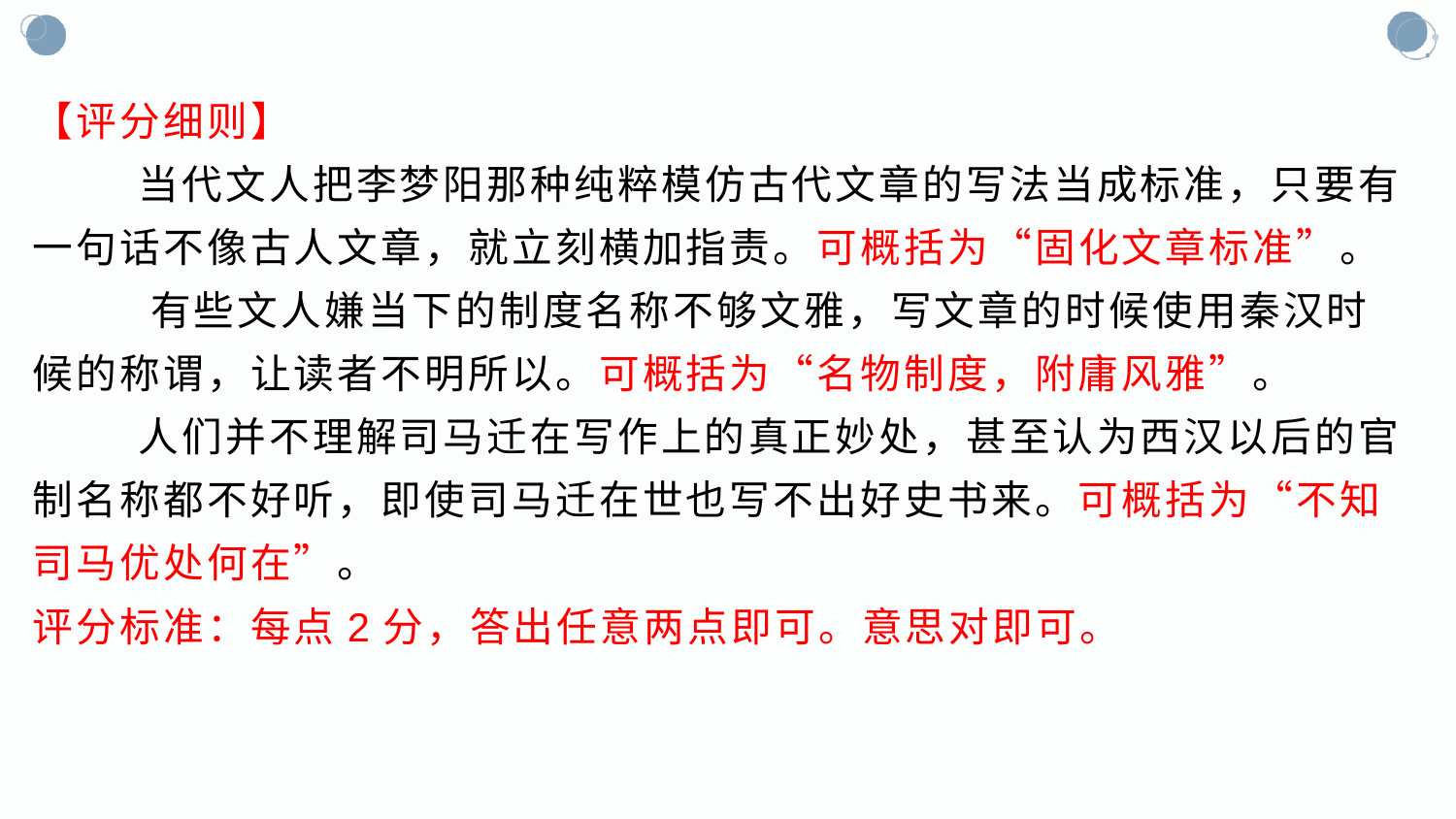

【评分细则】
        当代文人把李梦阳那种纯粹模仿古代文章的写法当成标准，只要有一句话不像古人文章，就立刻横加指责。可概括为“固化文章标准”。
         有些文人嫌当下的制度名称不够文雅，写文章的时候使用秦汉时候的称谓，让读者不明所以。可概括为“名物制度，附庸风雅”。
        人们并不理解司马迁在写作上的真正妙处，甚至认为西汉以后的官制名称都不好听，即使司马迁在世也写不出好史书来。可概括为“不知司马优处何在”。
评分标准：每点2分，答出任意两点即可。意思对即可。